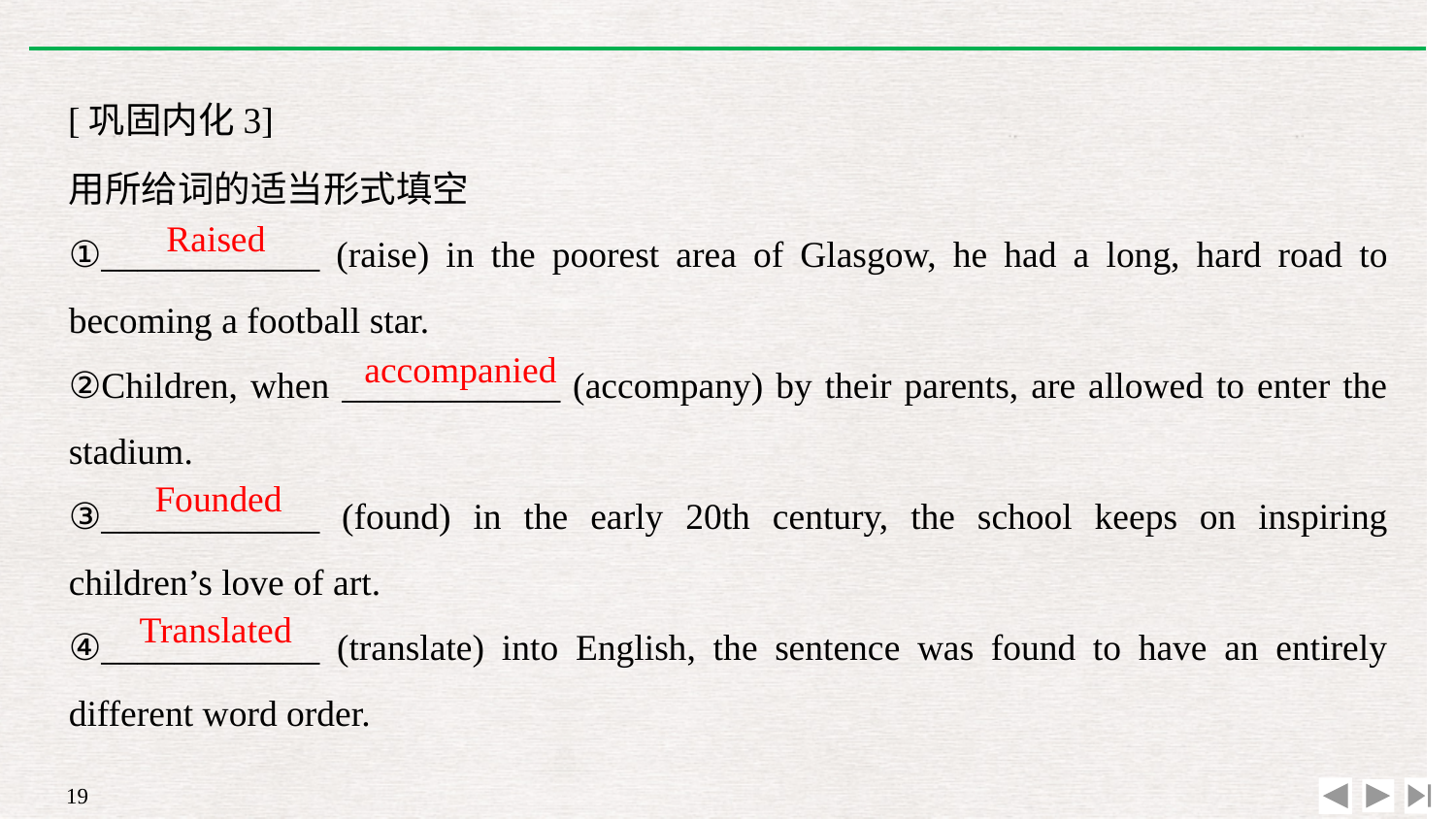

[巩固内化3]
用所给词的适当形式填空
①____________ (raise) in the poorest area of Glasgow, he had a long, hard road to becoming a football star.
②Children, when ____________ (accompany) by their parents, are allowed to enter the stadium.
③____________ (found) in the early 20th century, the school keeps on inspiring children’s love of art.
④____________ (translate) into English, the sentence was found to have an entirely different word order.
Raised
accompanied
Founded
Translated